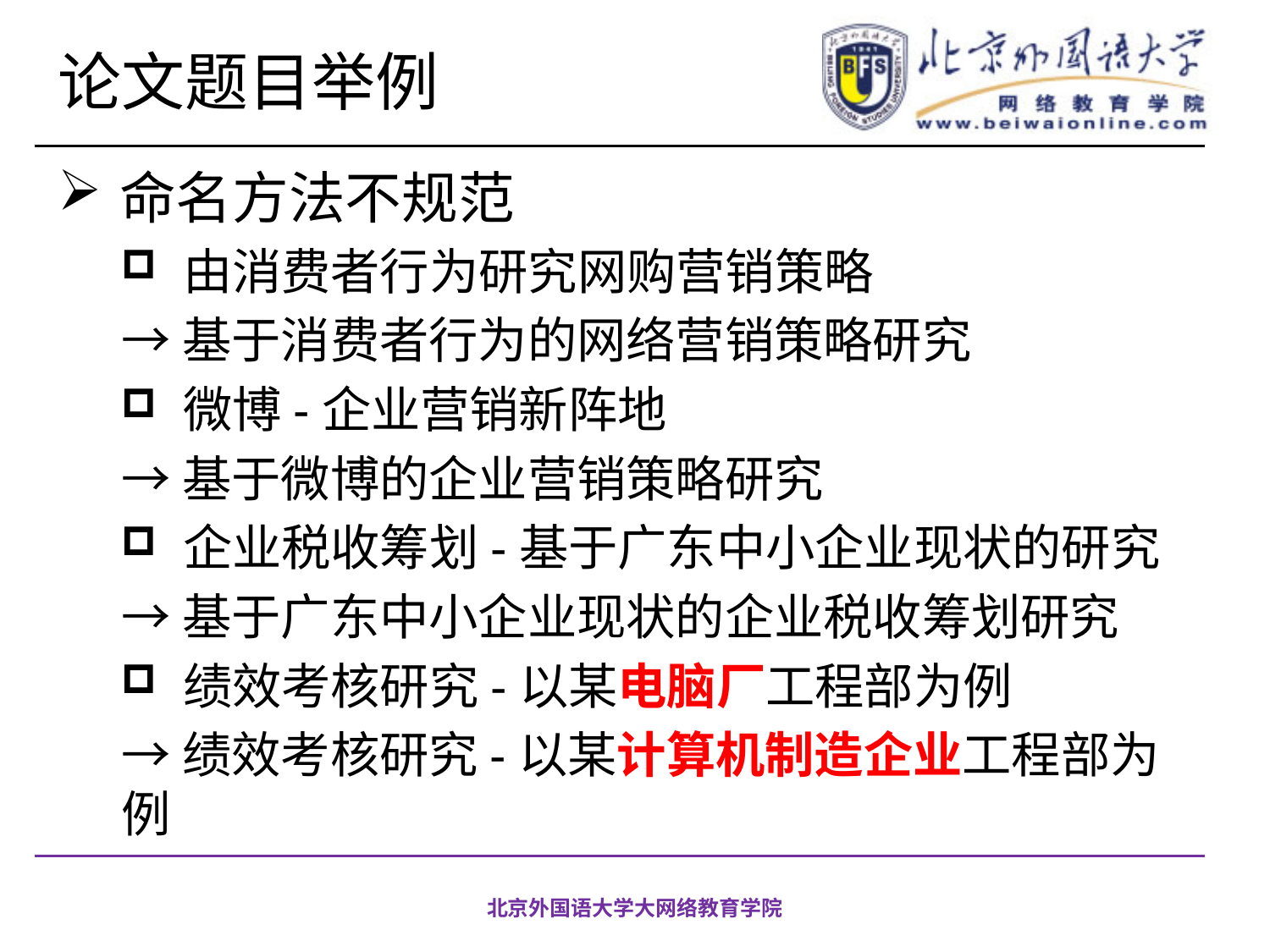

# 论文题目举例
命名方法不规范
由消费者行为研究网购营销策略
→基于消费者行为的网络营销策略研究
微博-企业营销新阵地
→基于微博的企业营销策略研究
企业税收筹划-基于广东中小企业现状的研究
→基于广东中小企业现状的企业税收筹划研究
绩效考核研究-以某电脑厂工程部为例
→绩效考核研究-以某计算机制造企业工程部为例

北京外国语大学大网络教育学院
20